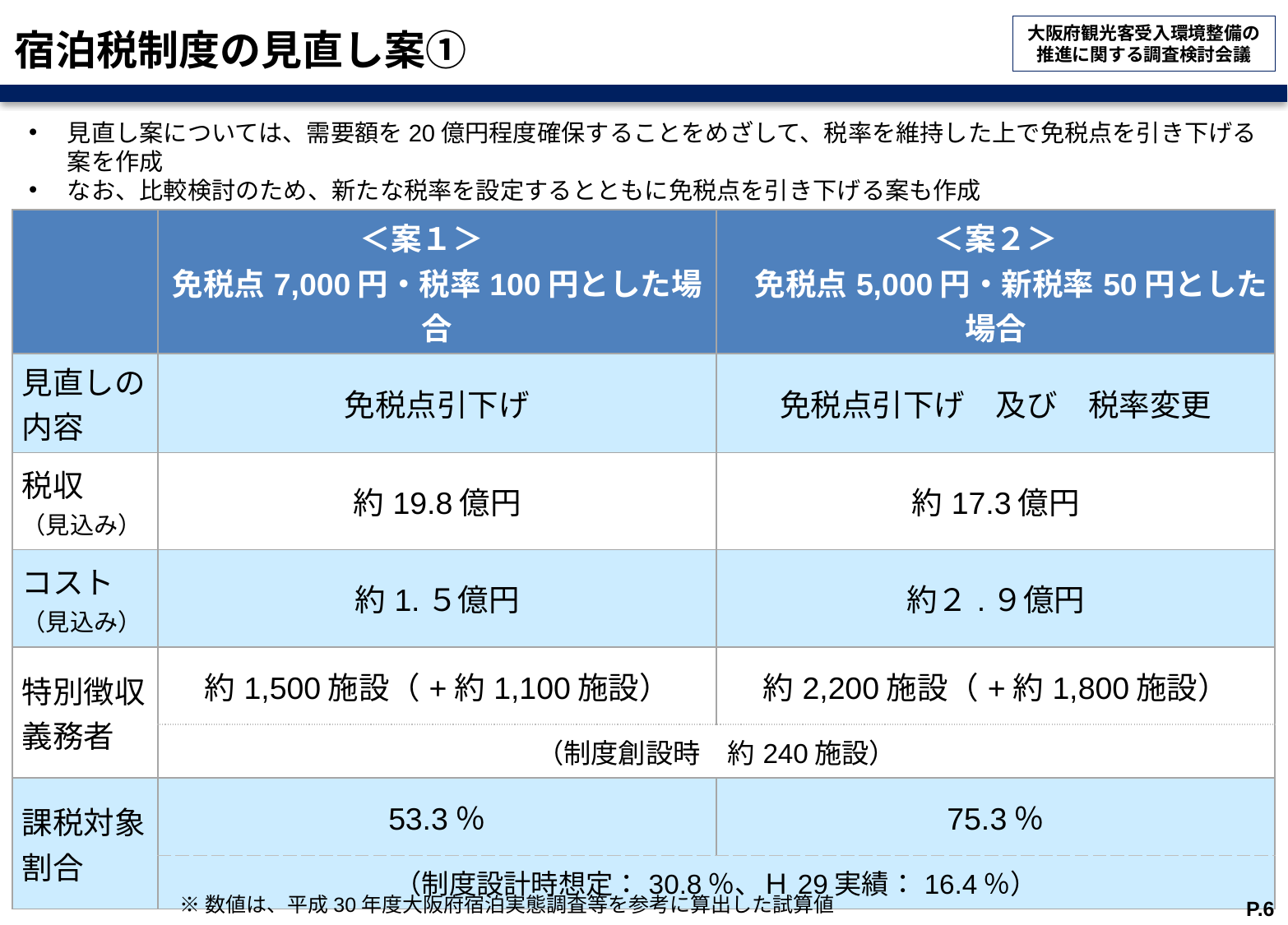

# 宿泊税制度の見直し案①
見直し案については、需要額を20億円程度確保することをめざして、税率を維持した上で免税点を引き下げる案を作成
なお、比較検討のため、新たな税率を設定するとともに免税点を引き下げる案も作成
|  | ＜案１＞　 免税点7,000円・税率100円とした場合 | ＜案２＞ 　免税点5,000円・新税率50円とした場合 |
| --- | --- | --- |
| 見直しの内容 | 免税点引下げ | 免税点引下げ　及び　税率変更 |
| 税収 （見込み） | 約19.8億円 | 約17.3億円 |
| コスト （見込み） | 約1.５億円 | 約２.９億円 |
| 特別徴収義務者 | 約1,500施設（+約1,100施設） | 約2,200施設（+約1,800施設） |
|  | （制度創設時　約240施設） |  |
| 課税対象割合 | 53.3％ | 75.3％ |
|  | （制度設計時想定：30.8％、Ｈ29実績：16.4％） |  |
※数値は、平成30年度大阪府宿泊実態調査等を参考に算出した試算値
P.6